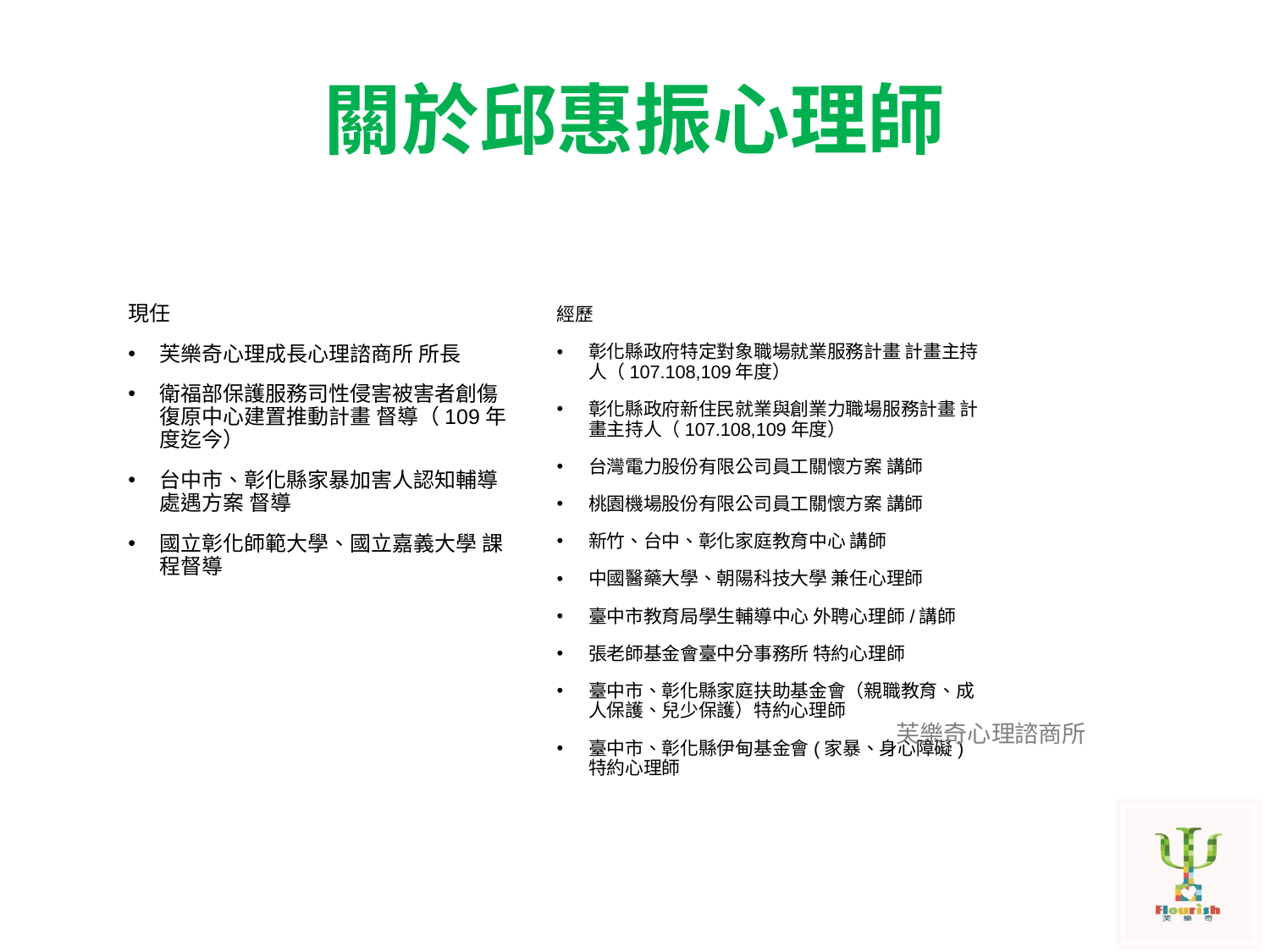

# 關於邱惠振心理師
經歷
彰化縣政府特定對象職場就業服務計畫 計畫主持人（107.108,109年度）
彰化縣政府新住民就業與創業力職場服務計畫 計畫主持人（107.108,109年度）
台灣電力股份有限公司員工關懷方案 講師
桃園機場股份有限公司員工關懷方案 講師
新竹、台中、彰化家庭教育中心 講師
中國醫藥大學、朝陽科技大學 兼任心理師
臺中市教育局學生輔導中心 外聘心理師/講師
張老師基金會臺中分事務所 特約心理師
臺中市、彰化縣家庭扶助基金會（親職教育、成人保護、兒少保護）特約心理師
臺中市、彰化縣伊甸基金會(家暴、身心障礙) 特約心理師

現任
芙樂奇心理成長心理諮商所 所長
衛福部保護服務司性侵害被害者創傷復原中心建置推動計畫 督導（109年度迄今）
台中市、彰化縣家暴加害人認知輔導處遇方案 督導
國立彰化師範大學、國立嘉義大學 課程督導

芙樂奇心理諮商所